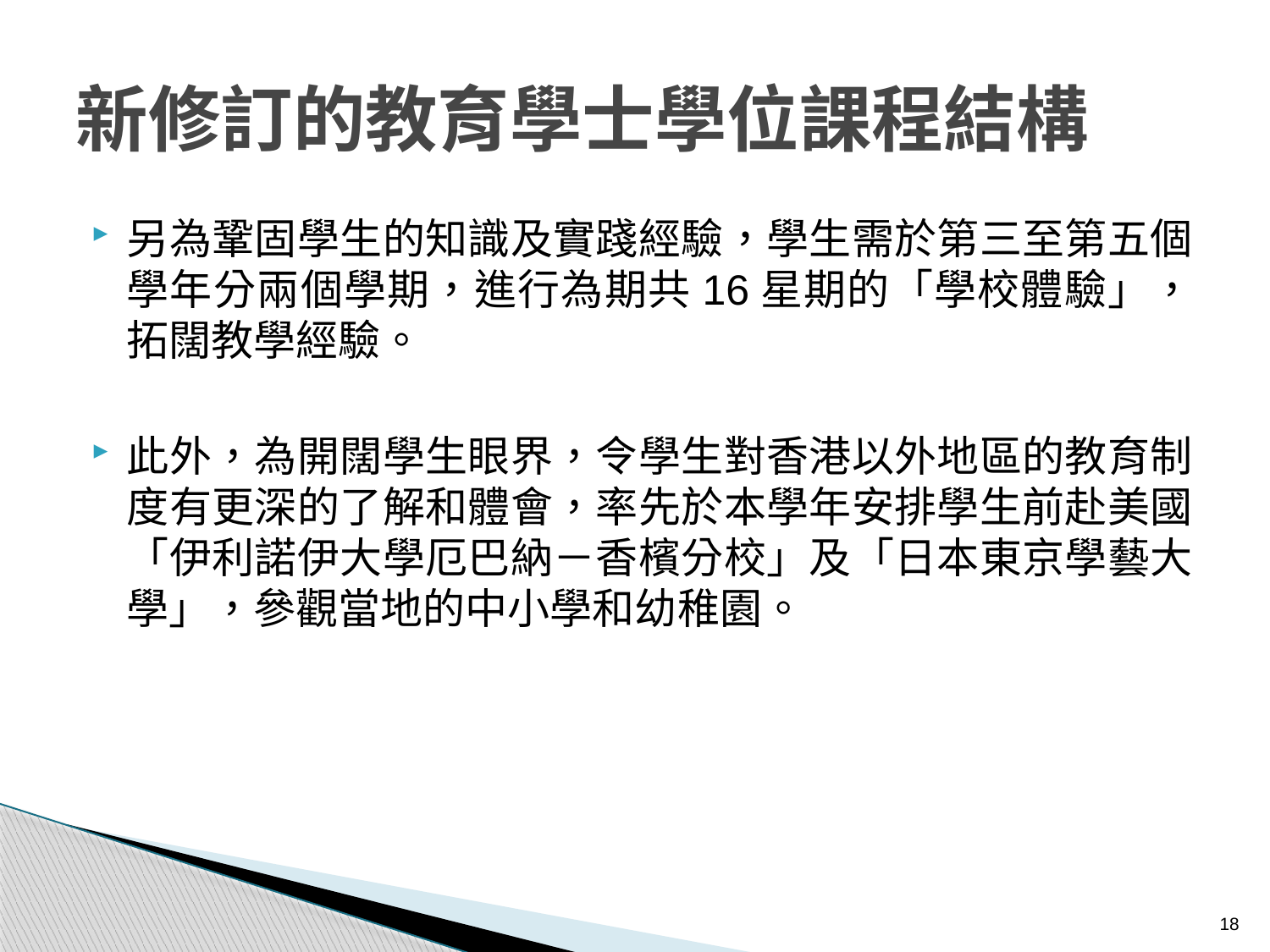

# 新修訂的教育學士學位課程結構
另為鞏固學生的知識及實踐經驗，學生需於第三至第五個學年分兩個學期，進行為期共16星期的「學校體驗」，拓闊教學經驗。

此外，為開闊學生眼界，令學生對香港以外地區的教育制度有更深的了解和體會，率先於本學年安排學生前赴美國「伊利諾伊大學厄巴納－香檳分校」及「日本東京學藝大學」，參觀當地的中小學和幼稚園。

18